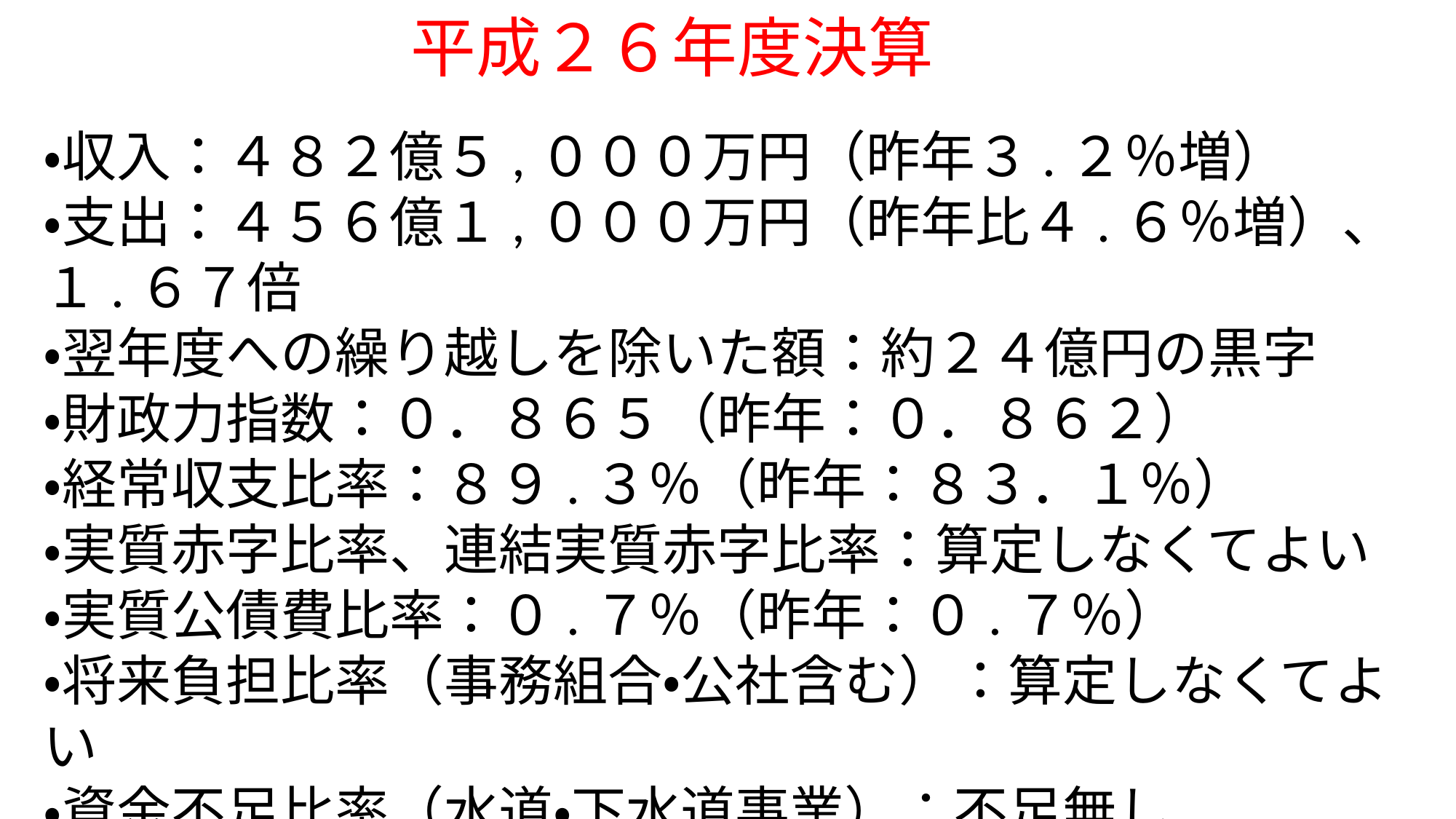

# 平成２６年度決算
・収入：４８２億５,０００万円（昨年３.２％増）
・支出：４５６億１,０００万円（昨年比４.６％増）、１.６７倍
・翌年度への繰り越しを除いた額：約２４億円の黒字
・財政力指数：０．８６５（昨年：０．８６２）
・経常収支比率：８９.３％（昨年：８３．１％）
・実質赤字比率、連結実質赤字比率：算定しなくてよい
・実質公債費比率：０.７％（昨年：０.７％）
・将来負担比率（事務組合・公社含む）：算定しなくてよい
・資金不足比率（水道・下水道事業）：不足無し